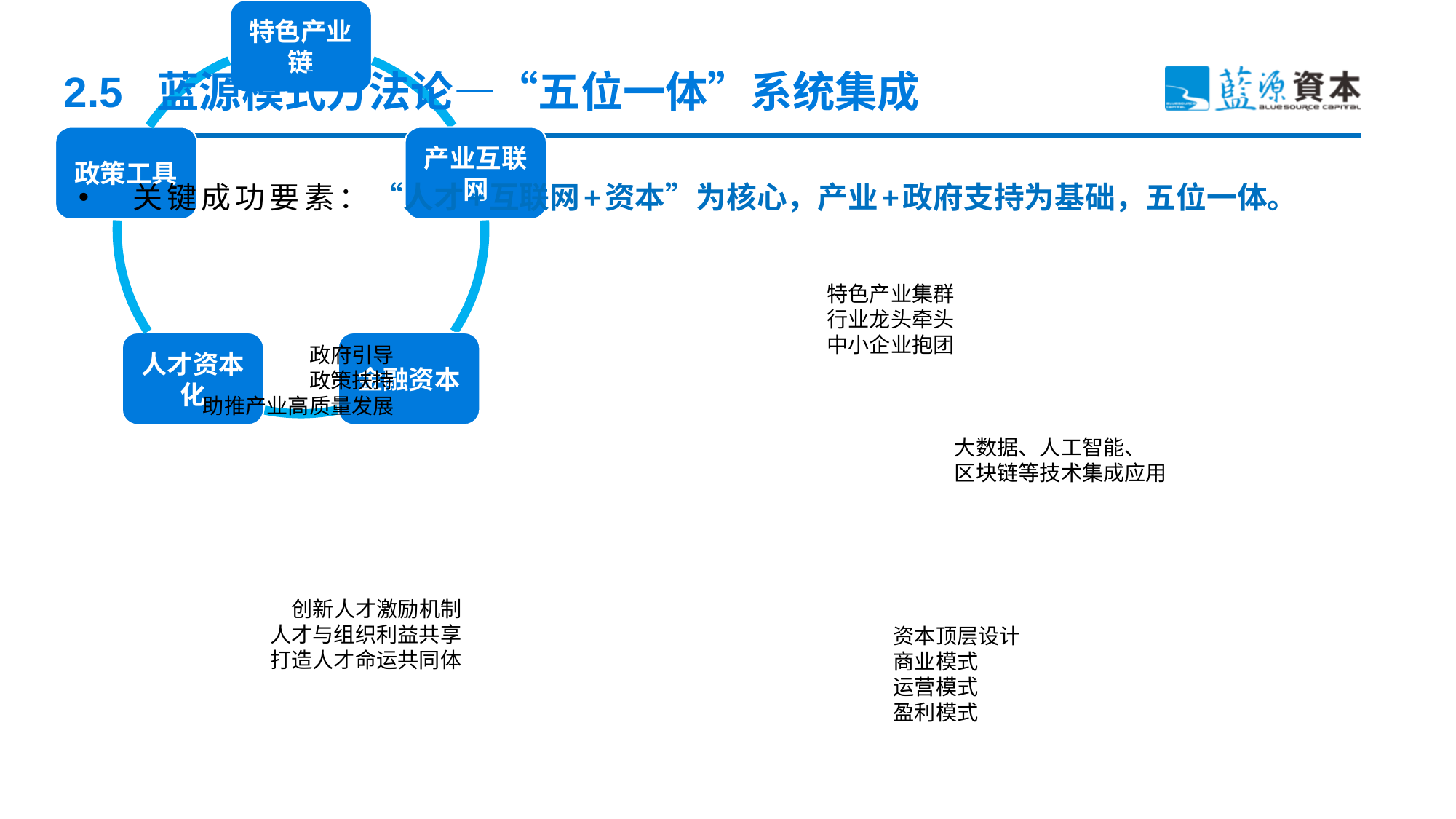

2.5  蓝源模式方法论—“五位一体”系统集成
关键成功要素：“人才+互联网+资本”为核心，产业+政府支持为基础，五位一体。
特色产业集群
行业龙头牵头
中小企业抱团
特色产业链
产业互联网
金融资本
人才资本化
政策工具
政府引导
政策扶持
助推产业高质量发展
大数据、人工智能、
区块链等技术集成应用
创新人才激励机制
人才与组织利益共享
打造人才命运共同体
资本顶层设计
商业模式
运营模式
盈利模式